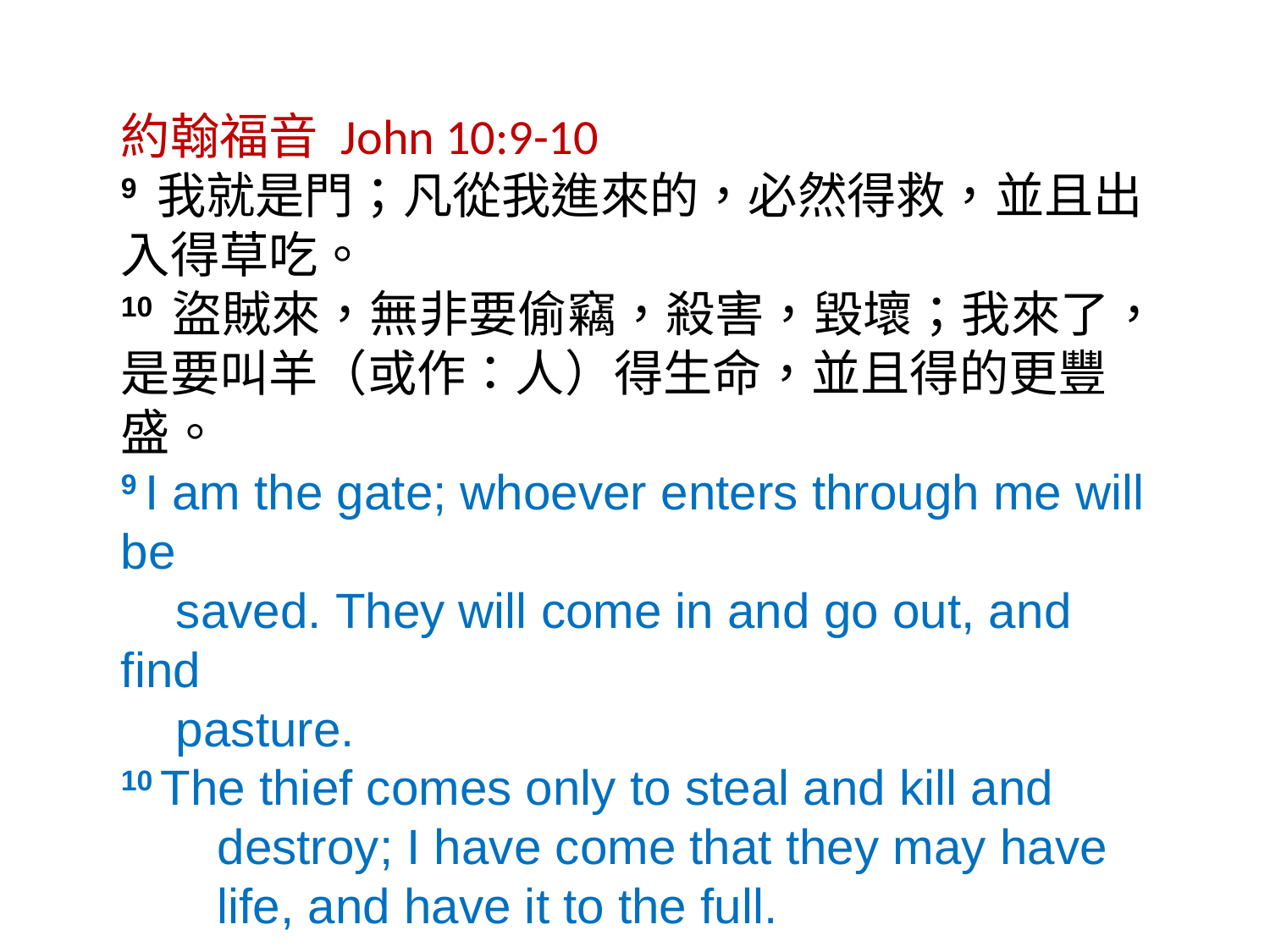

約翰福音 John 10:9-10
9 我就是門；凡從我進來的，必然得救，並且出入得草吃。
10 盜賊來，無非要偷竊，殺害，毀壞；我來了，是要叫羊（或作：人）得生命，並且得的更豐盛。
9 I am the gate; whoever enters through me will be
    saved. They will come in and go out, and find
    pasture.
10 The thief comes only to steal and kill and
       destroy; I have come that they may have
       life, and have it to the full.